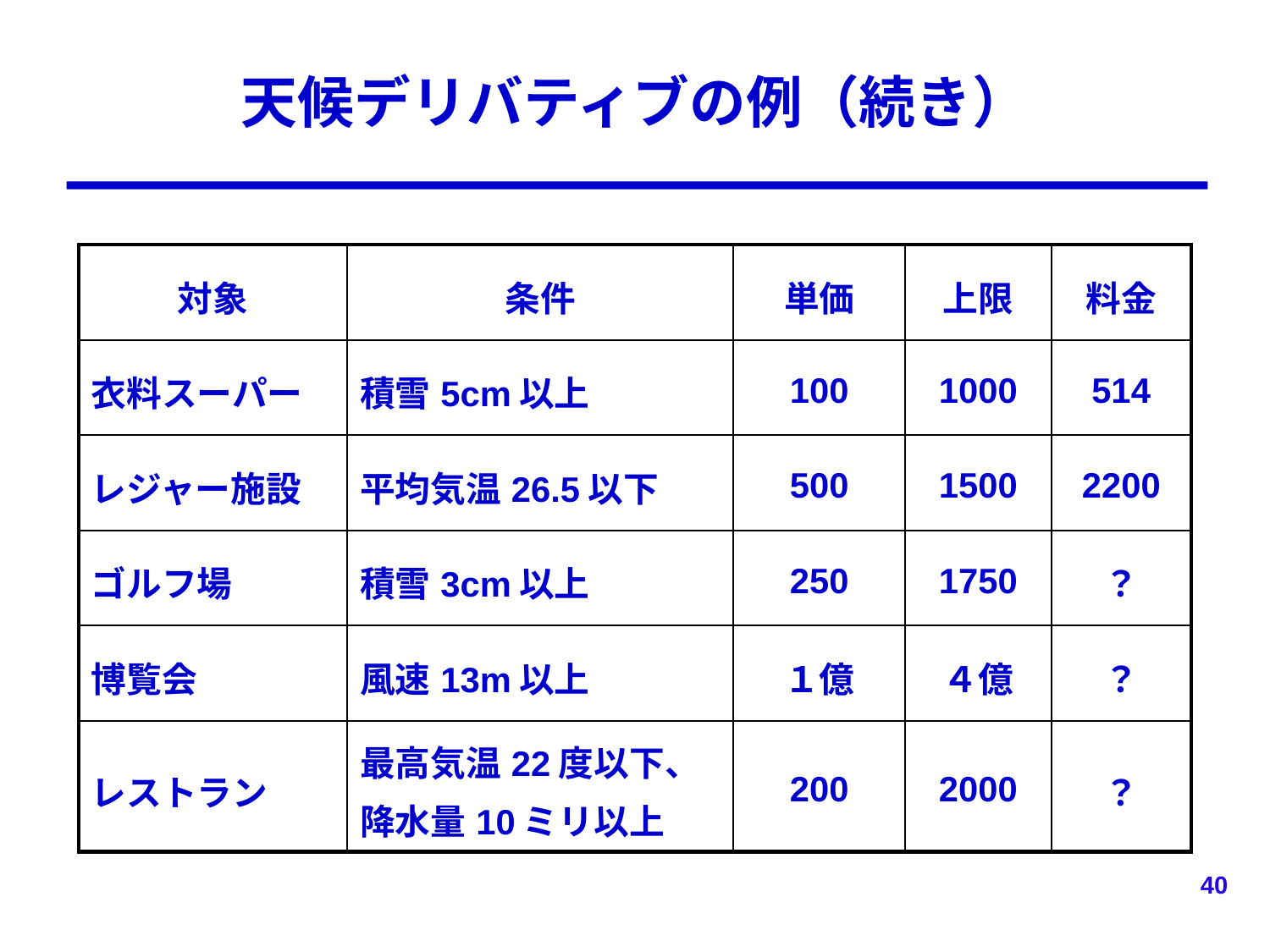

# 天候デリバティブの例（続き）
| 対象 | 条件 | 単価 | 上限 | 料金 |
| --- | --- | --- | --- | --- |
| 衣料スーパー | 積雪5cm以上 | 100 | 1000 | 514 |
| レジャー施設 | 平均気温26.5以下 | 500 | 1500 | 2200 |
| ゴルフ場 | 積雪3cm以上 | 250 | 1750 | ？ |
| 博覧会 | 風速13m以上 | １億 | ４億 | ？ |
| レストラン | 最高気温22度以下、降水量10ミリ以上 | 200 | 2000 | ？ |
40